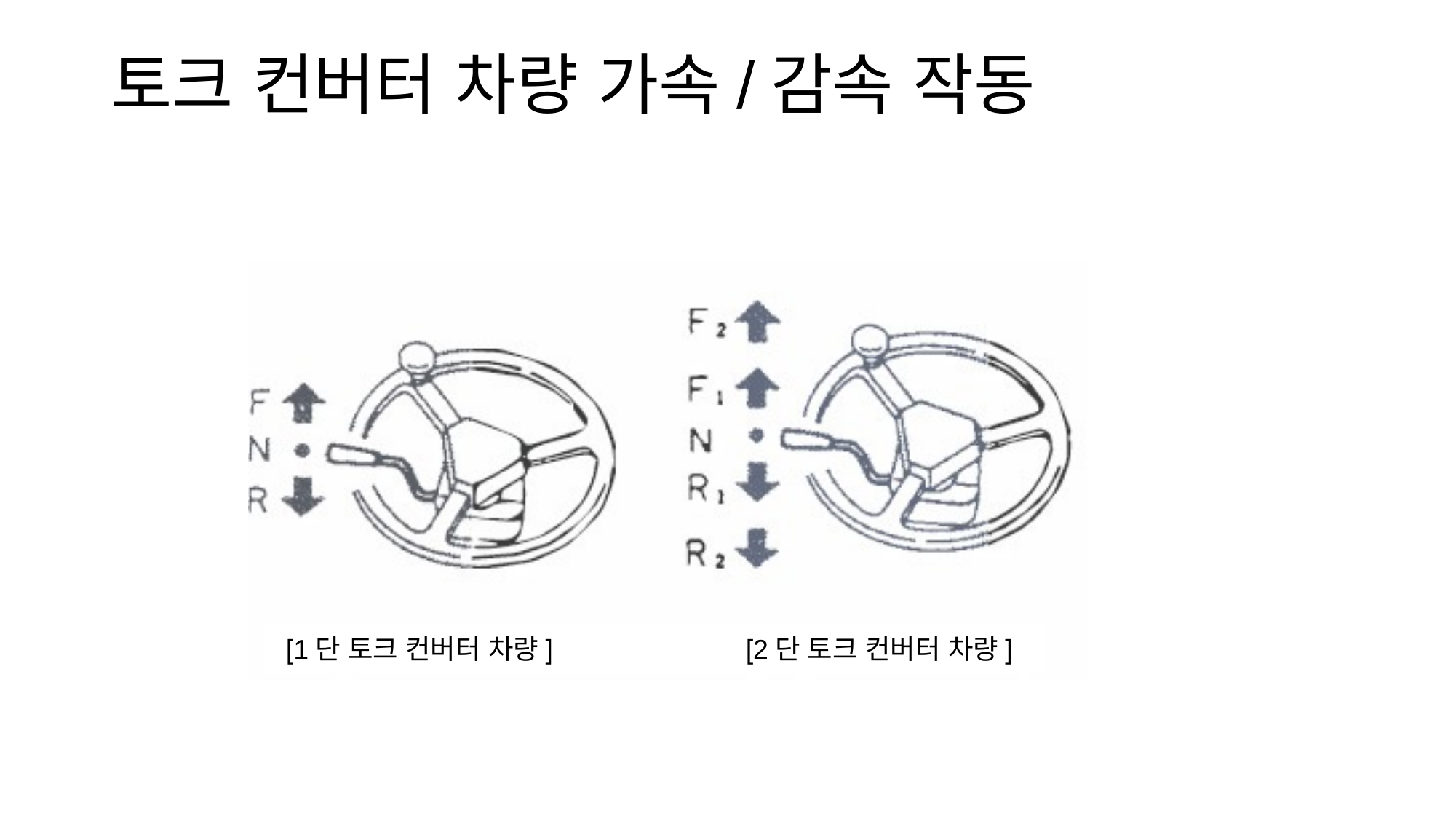

토크 컨버터 차량 가속/감속 작동

[1단 토크 컨버터 차량]
[2단 토크 컨버터 차량]